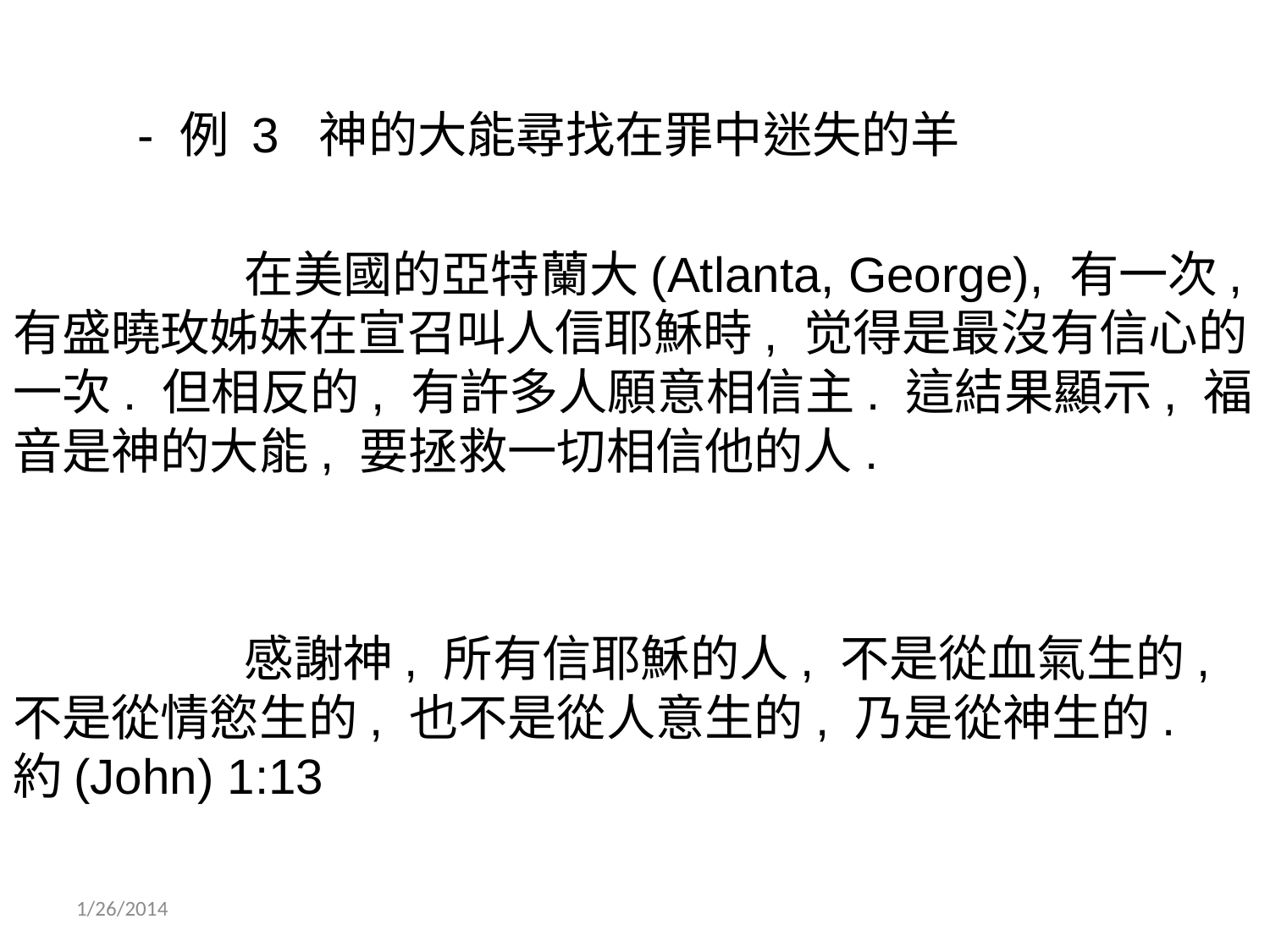

- 例 3  神的大能尋找在罪中迷失的羊

                    在美國的亞特蘭大(Atlanta, George), 有一次, 有盛曉玫姊妹在宣召叫人信耶穌時, 觉得是最沒有信心的一次. 但相反的, 有許多人願意相信主. 這結果顯示, 福音是神的大能, 要拯救一切相信他的人.

                    感謝神, 所有信耶穌的人, 不是從血氣生的, 不是從情慾生的, 也不是從人意生的, 乃是從神生的.  約(John) 1:13

1/26/2014